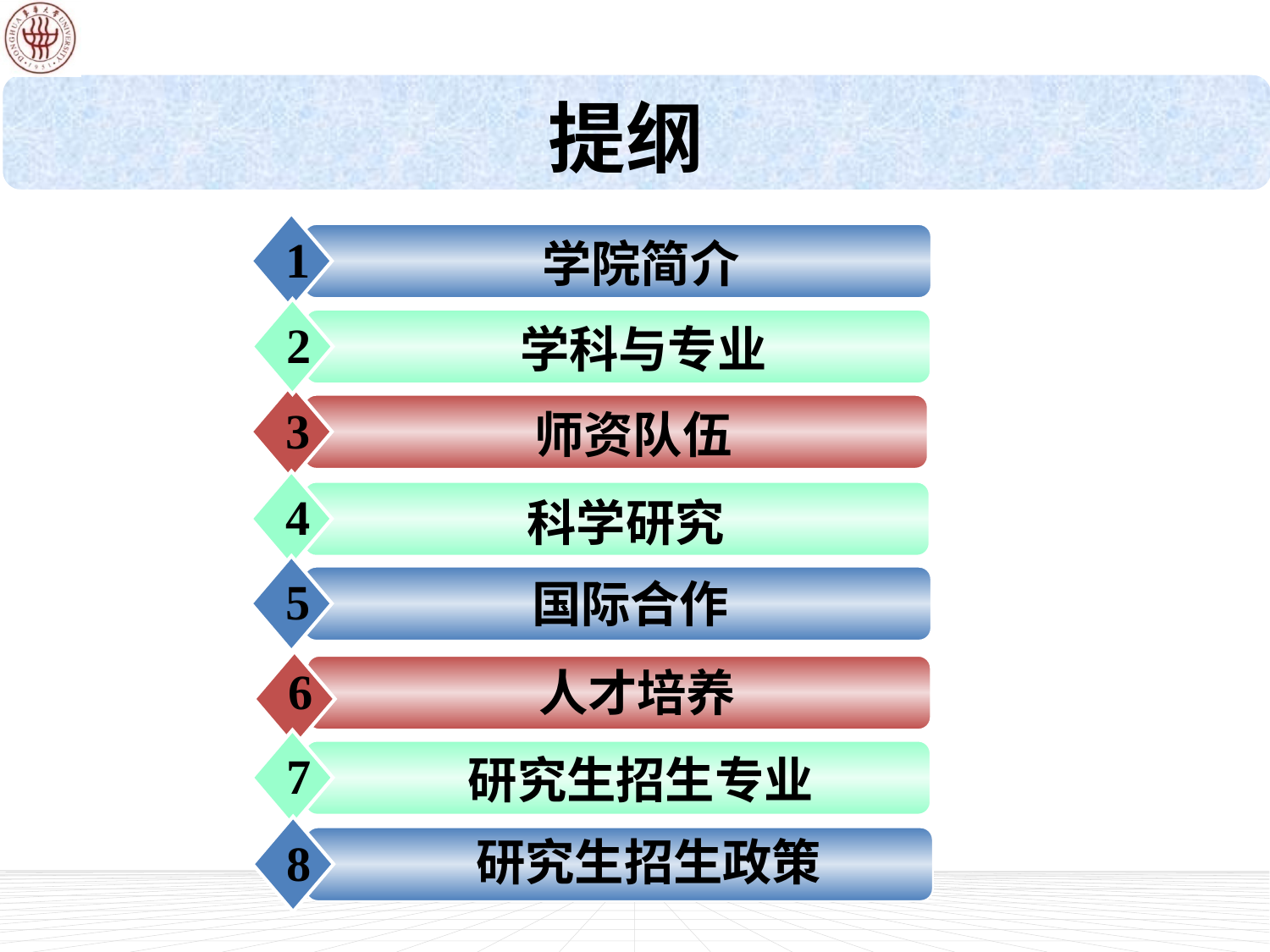

提纲

1

学院简介

2

学科与专业

3

曾获科技奖励情况
师资队伍

1

4

科学研究

5

国际合作

6

人才培养
曾获科技奖励情况

1

7

研究生招生专业

研究生招生政策
8